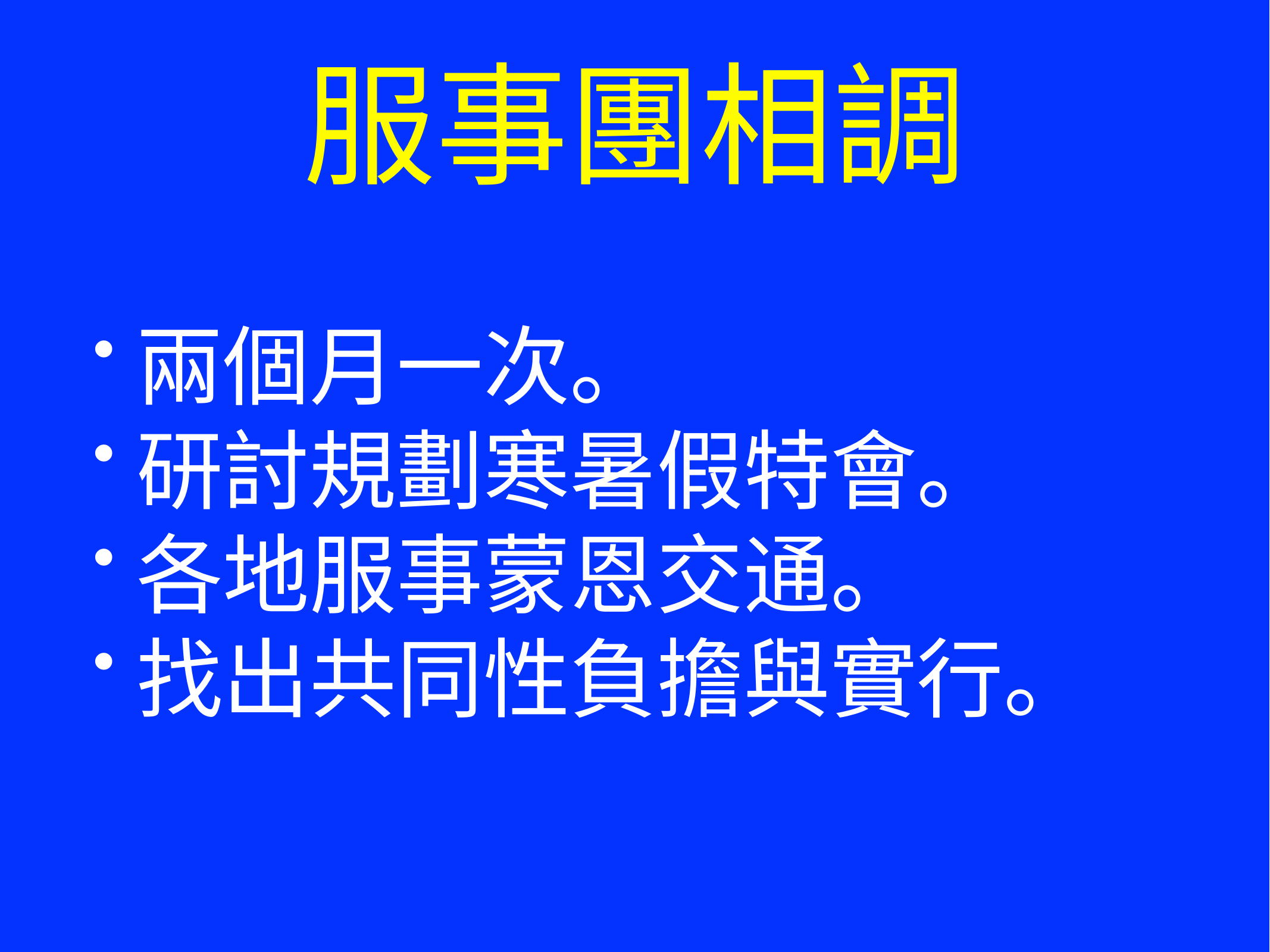

# 服事團相調
兩個月一次。
研討規劃寒暑假特會。
各地服事蒙恩交通。
找出共同性負擔與實行。